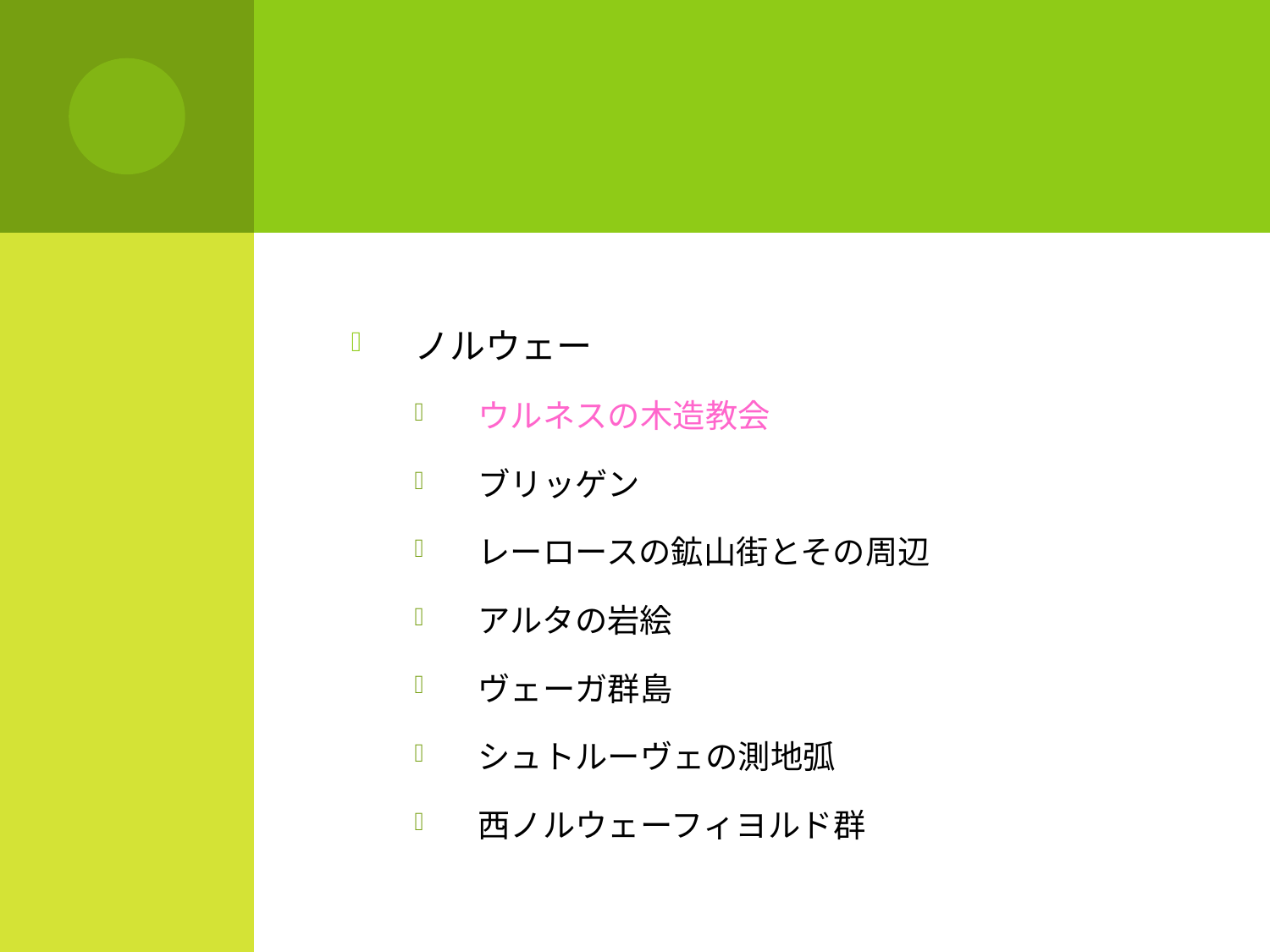

#
ノルウェー
ウルネスの木造教会
ブリッゲン
レーロースの鉱山街とその周辺
アルタの岩絵
ヴェーガ群島
シュトルーヴェの測地弧
西ノルウェーフィヨルド群